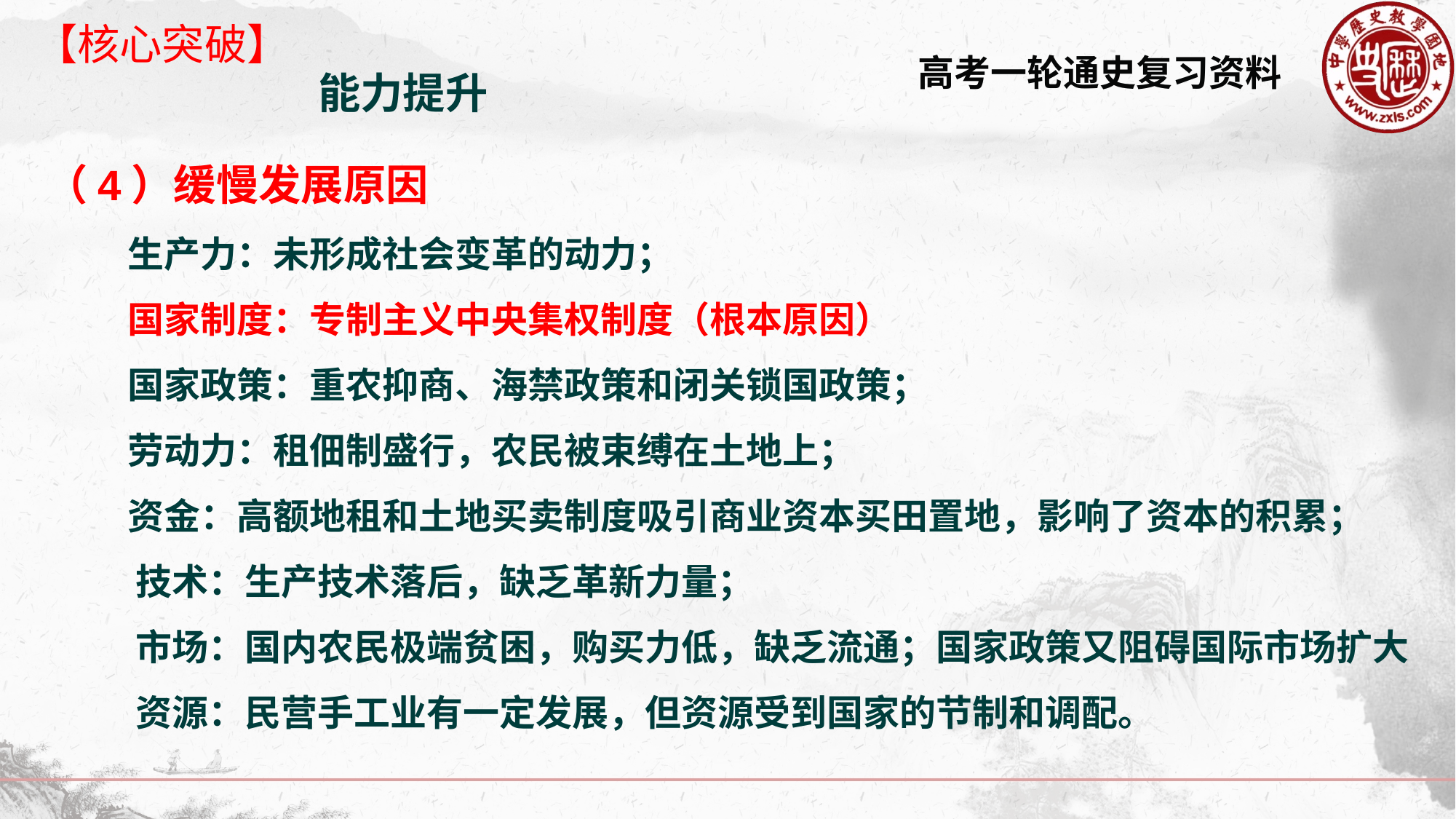

【核心突破】
能力提升
（4）缓慢发展原因
         生产力：未形成社会变革的动力；
         国家制度：专制主义中央集权制度（根本原因）
         国家政策：重农抑商、海禁政策和闭关锁国政策；
         劳动力：租佃制盛行，农民被束缚在土地上；
         资金：高额地租和土地买卖制度吸引商业资本买田置地，影响了资本的积累；
          技术：生产技术落后，缺乏革新力量；
          市场：国内农民极端贫困，购买力低，缺乏流通；国家政策又阻碍国际市场扩大
          资源：民营手工业有一定发展，但资源受到国家的节制和调配。